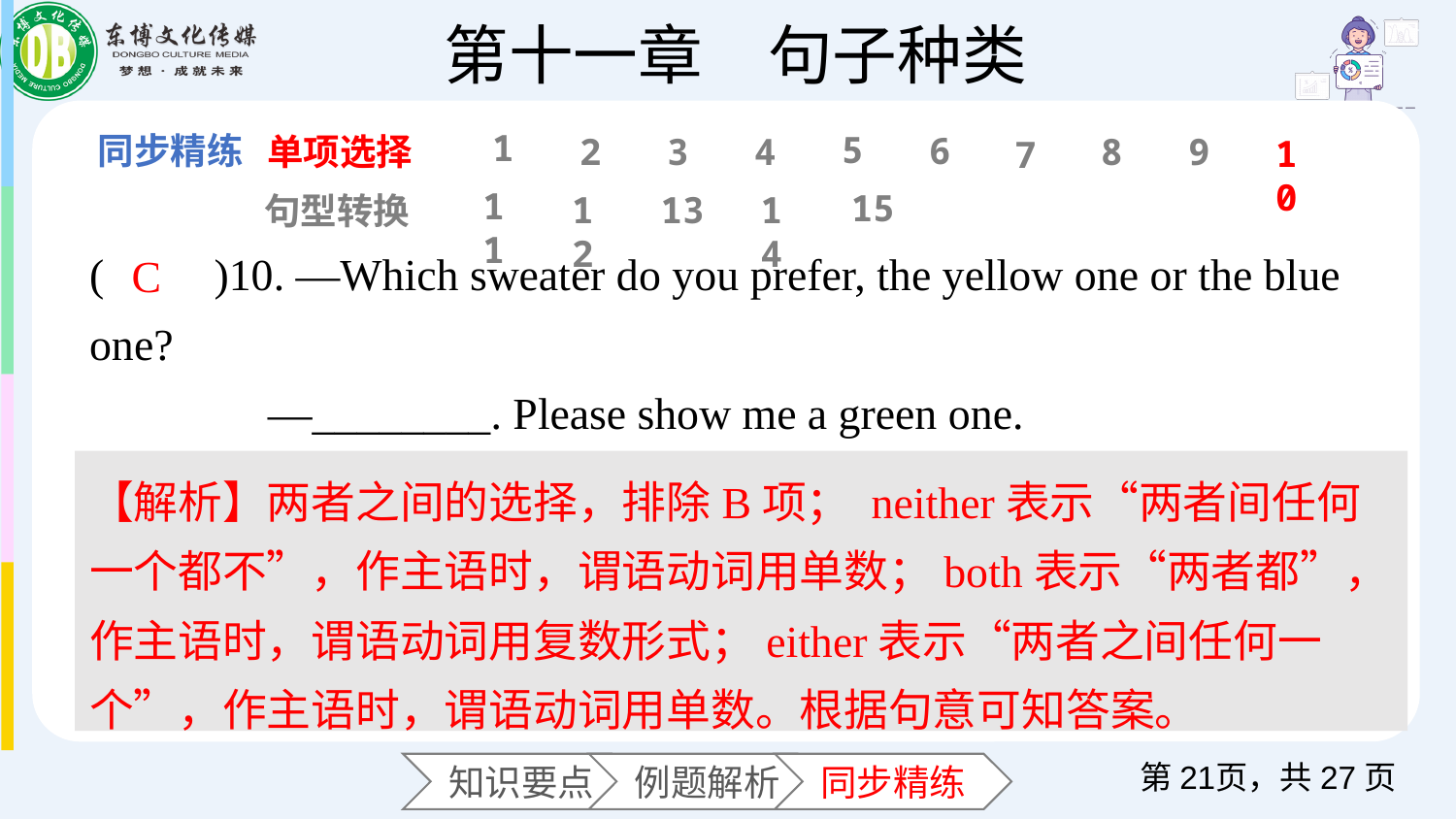

1
5
6
单项选择
2
3
4
8
9
10
7
11
15
12
13
14
句型转换
(　　)10. —Which sweater do you prefer, the yellow one or the blue one?
                —________. Please show me a green one.
           A. Both            B. None           C. Neither                D. Either
C
【解析】两者之间的选择，排除B项； neither表示“两者间任何一个都不”，作主语时，谓语动词用单数；both表示“两者都”，作主语时，谓语动词用复数形式；either表示“两者之间任何一个”，作主语时，谓语动词用单数。根据句意可知答案。